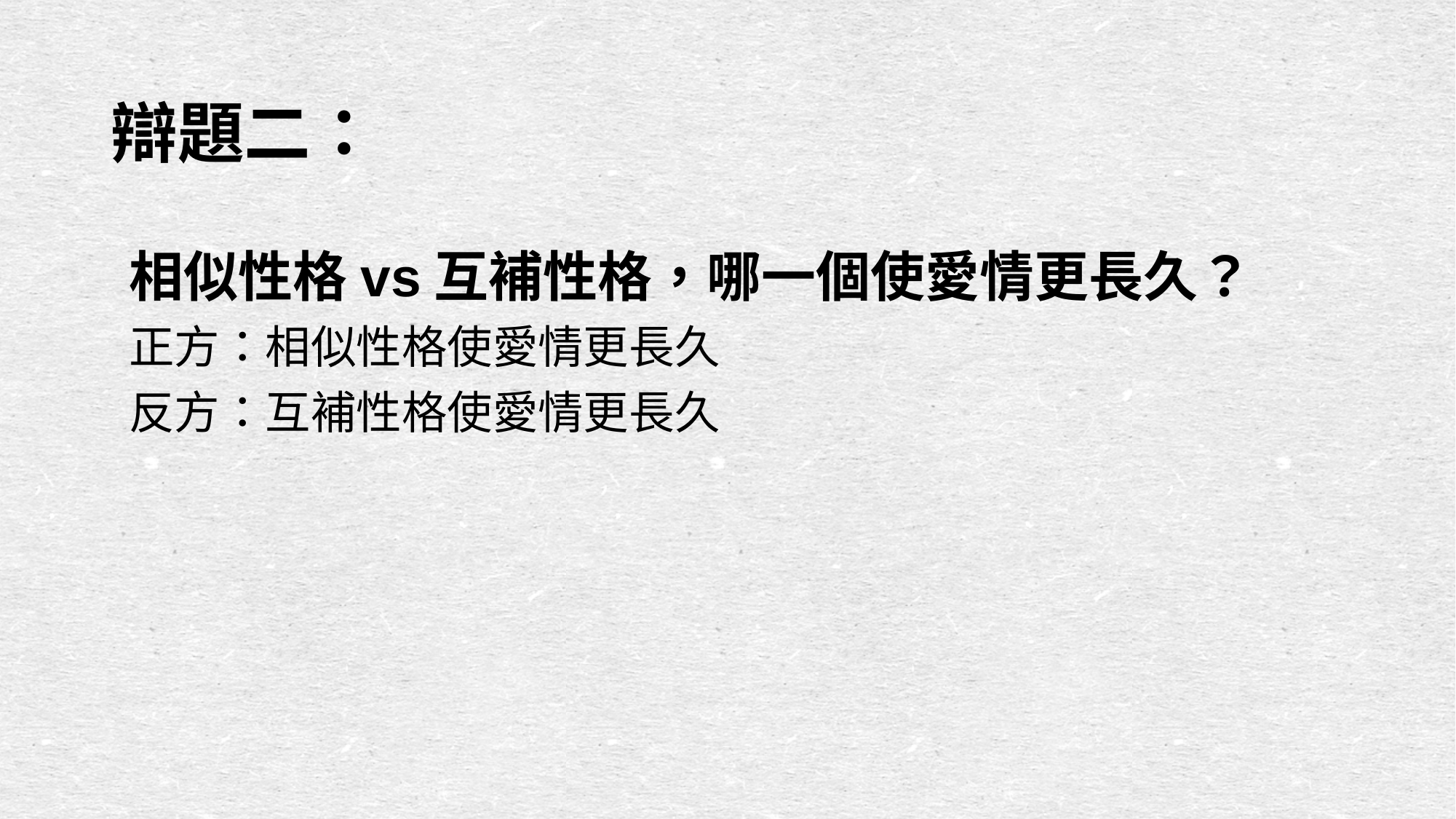

# 辯題二：
相似性格vs互補性格，哪一個使愛情更長久？
正方：相似性格使愛情更長久
反方：互補性格使愛情更長久